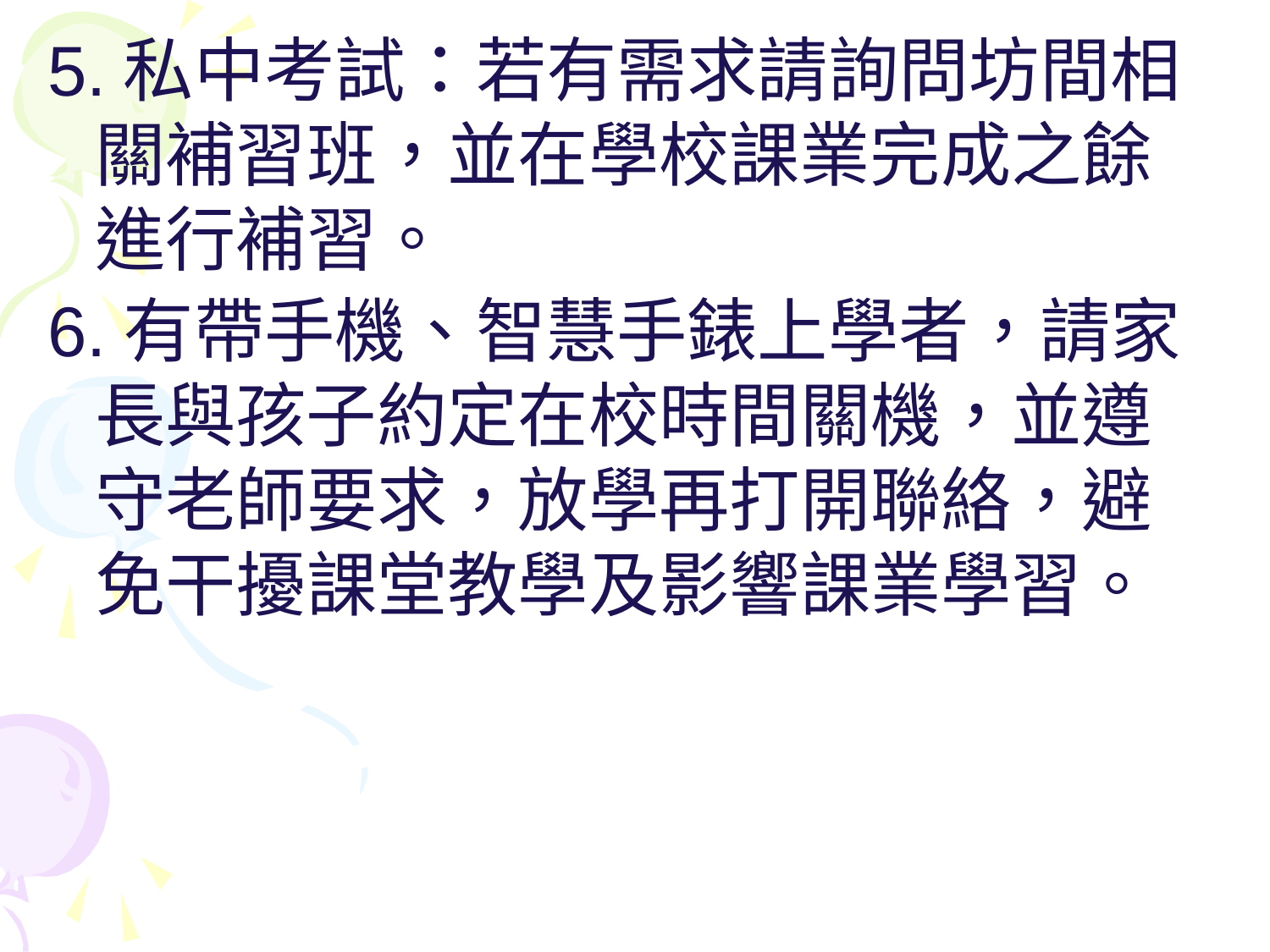

5.私中考試：若有需求請詢問坊間相關補習班，並在學校課業完成之餘進行補習。
6.有帶手機、智慧手錶上學者，請家長與孩子約定在校時間關機，並遵守老師要求，放學再打開聯絡，避免干擾課堂教學及影響課業學習。